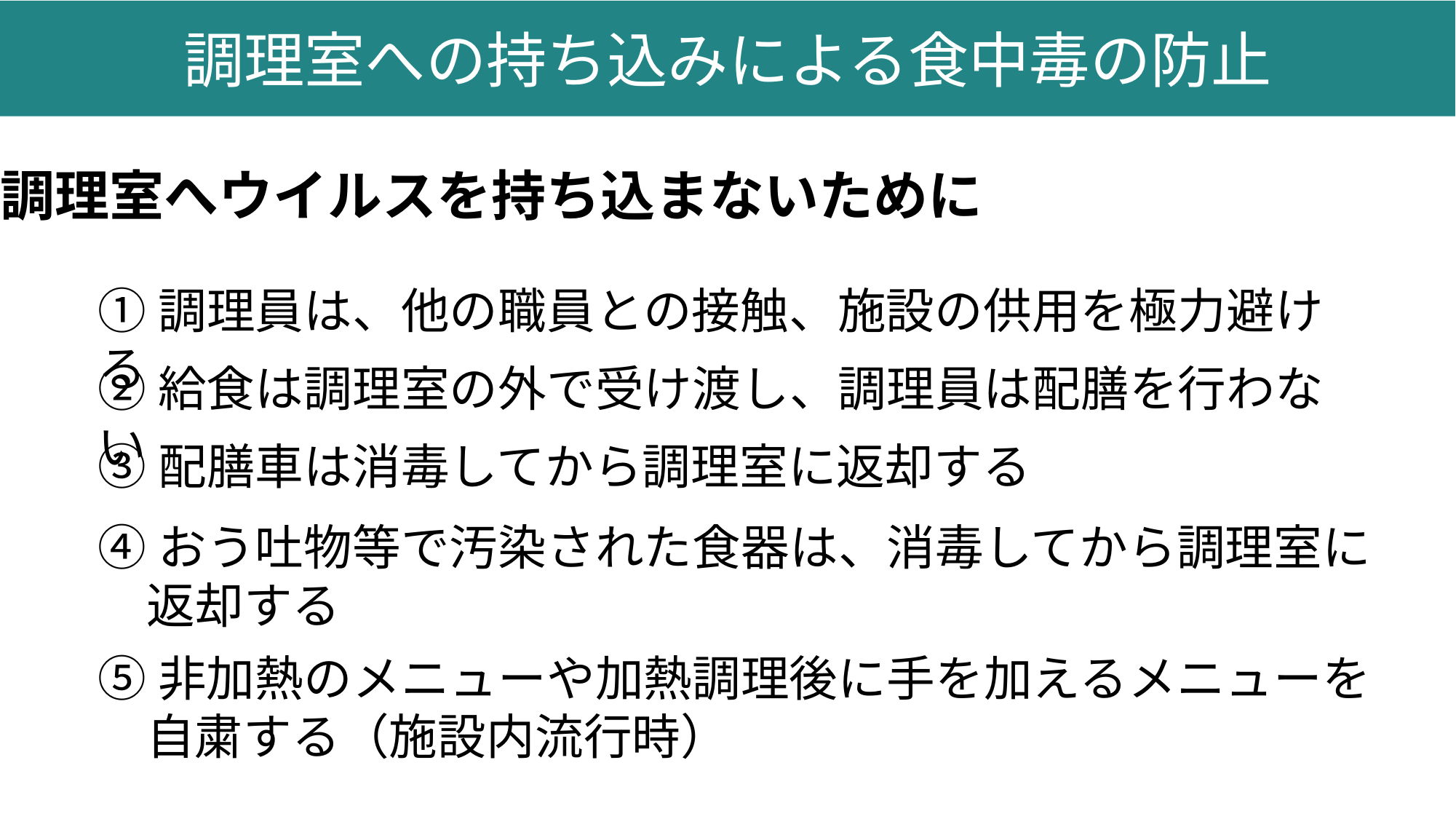

調理室への持ち込みによる食中毒の防止
調理室へウイルスを持ち込まないために
①調理員は、他の職員との接触、施設の供用を極力避ける
②給食は調理室の外で受け渡し、調理員は配膳を行わない
③配膳車は消毒してから調理室に返却する
④おう吐物等で汚染された食器は、消毒してから調理室に
　返却する
⑤非加熱のメニューや加熱調理後に手を加えるメニューを
　自粛する（施設内流行時）